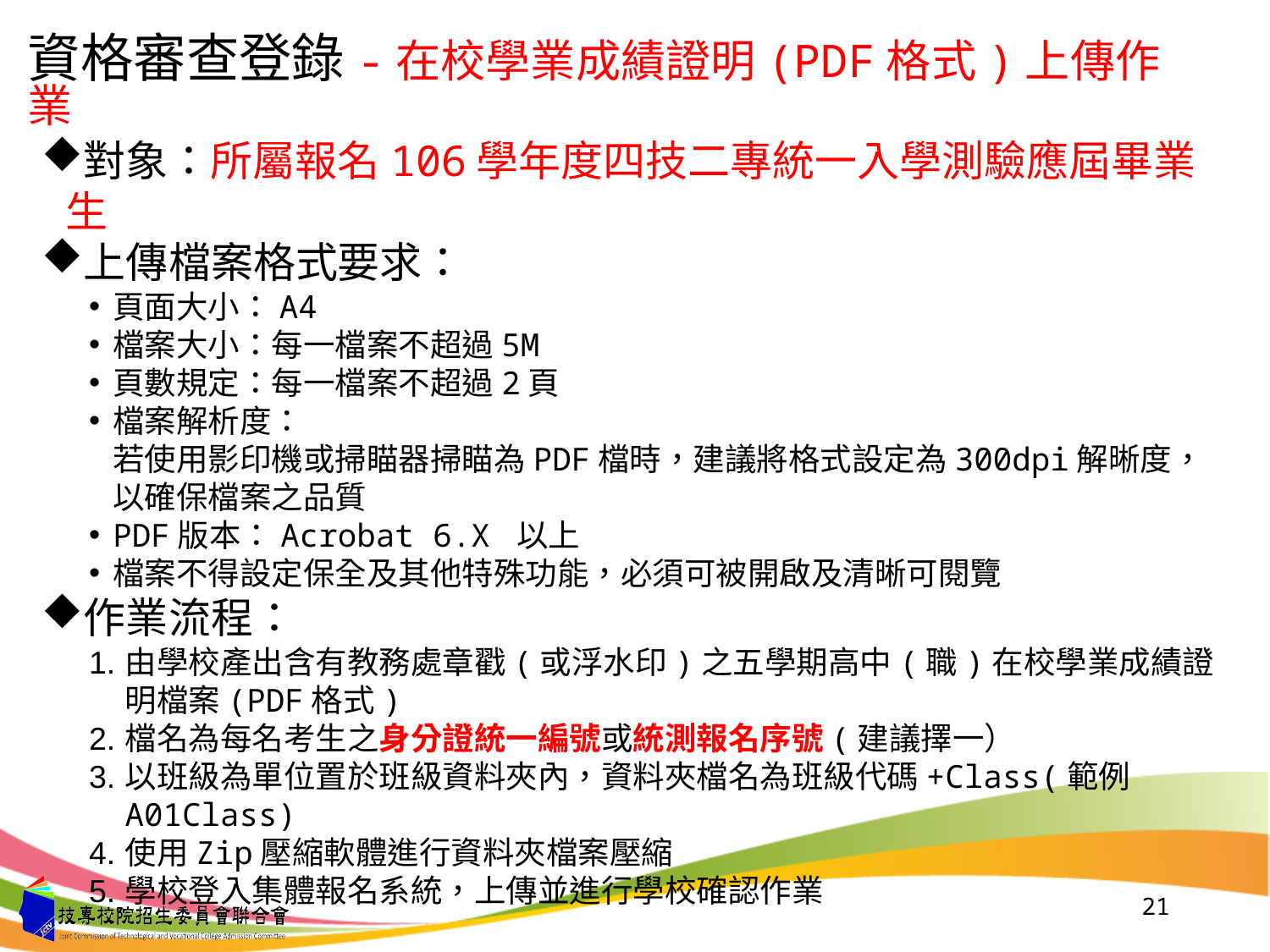

# 資格審查登錄-在校學業成績證明(PDF格式)上傳作業
對象：所屬報名106學年度四技二專統一入學測驗應屆畢業生
上傳檔案格式要求：
頁面大小：A4
檔案大小：每一檔案不超過5M
頁數規定：每一檔案不超過2頁
檔案解析度：
若使用影印機或掃瞄器掃瞄為PDF檔時，建議將格式設定為300dpi解晰度，以確保檔案之品質
PDF版本：Acrobat 6.X 以上
檔案不得設定保全及其他特殊功能，必須可被開啟及清晰可閱覽
作業流程：
由學校產出含有教務處章戳(或浮水印)之五學期高中(職)在校學業成績證明檔案(PDF格式)
檔名為每名考生之身分證統一編號或統測報名序號(建議擇一）
以班級為單位置於班級資料夾內，資料夾檔名為班級代碼+Class(範例A01Class)
使用Zip壓縮軟體進行資料夾檔案壓縮
學校登入集體報名系統，上傳並進行學校確認作業
21